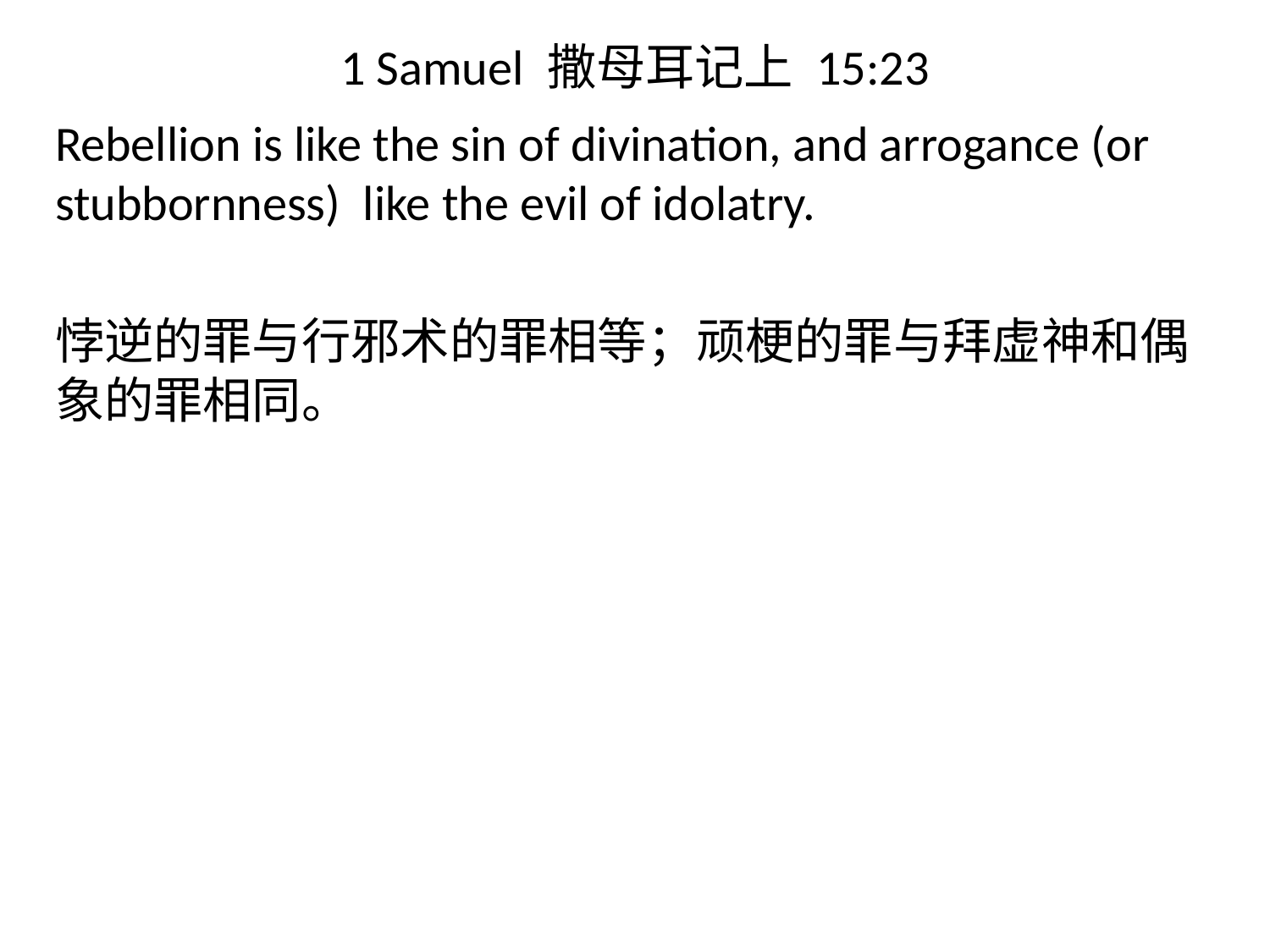

# 1 Samuel 撒母耳记上 15:23
Rebellion is like the sin of divination, and arrogance (or stubbornness)  like the evil of idolatry.

悖逆的罪与行邪术的罪相等；顽梗的罪与拜虚神和偶象的罪相同。